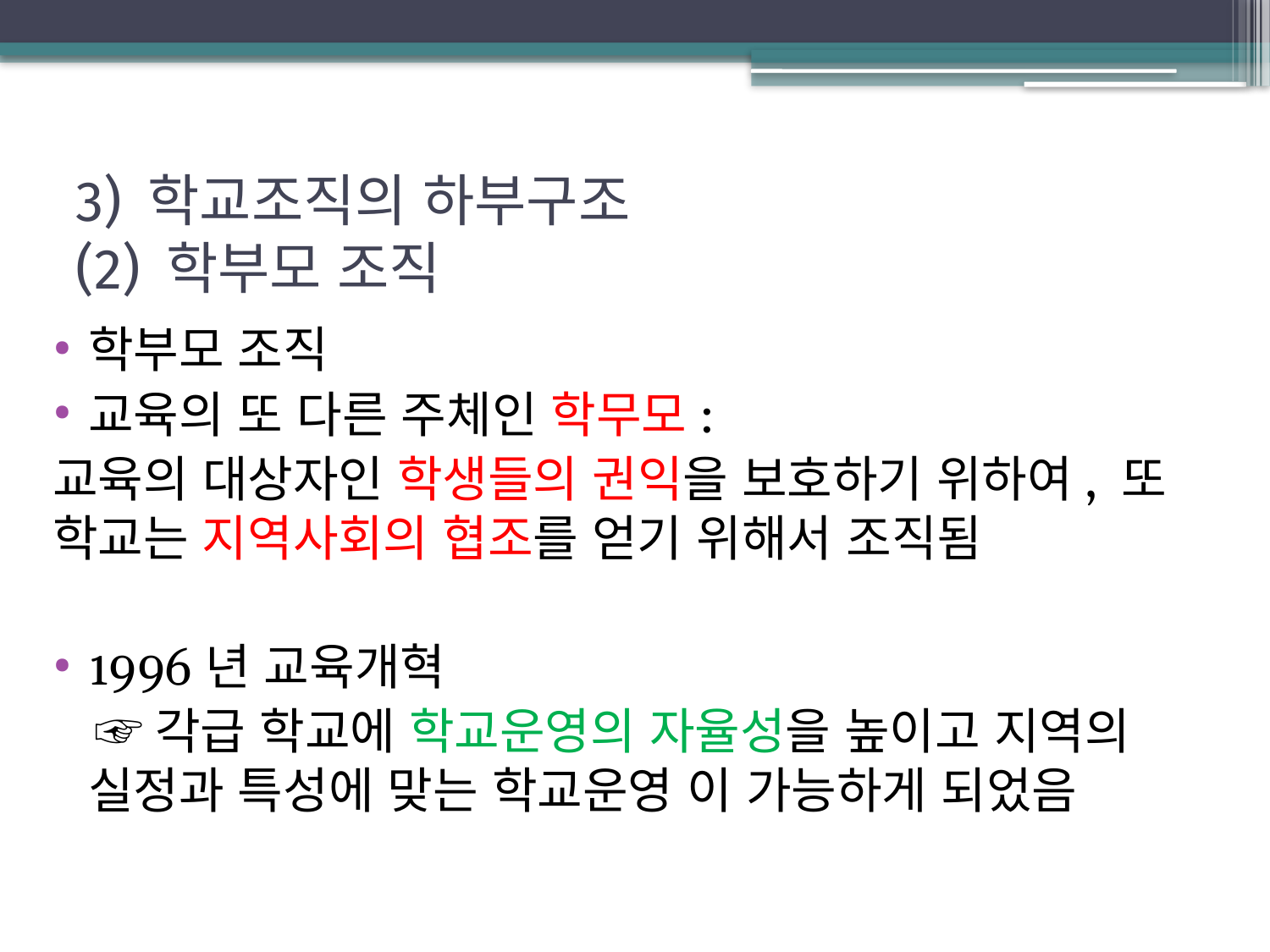

# 3) 학교조직의 하부구조 (2) 학부모 조직
학부모 조직
교육의 또 다른 주체인 학무모:
교육의 대상자인 학생들의 권익을 보호하기 위하여, 또 학교는 지역사회의 협조를 얻기 위해서 조직됨

1996년 교육개혁
   ☞각급 학교에 학교운영의 자율성을 높이고 지역의 실정과 특성에 맞는 학교운영 이 가능하게 되었음